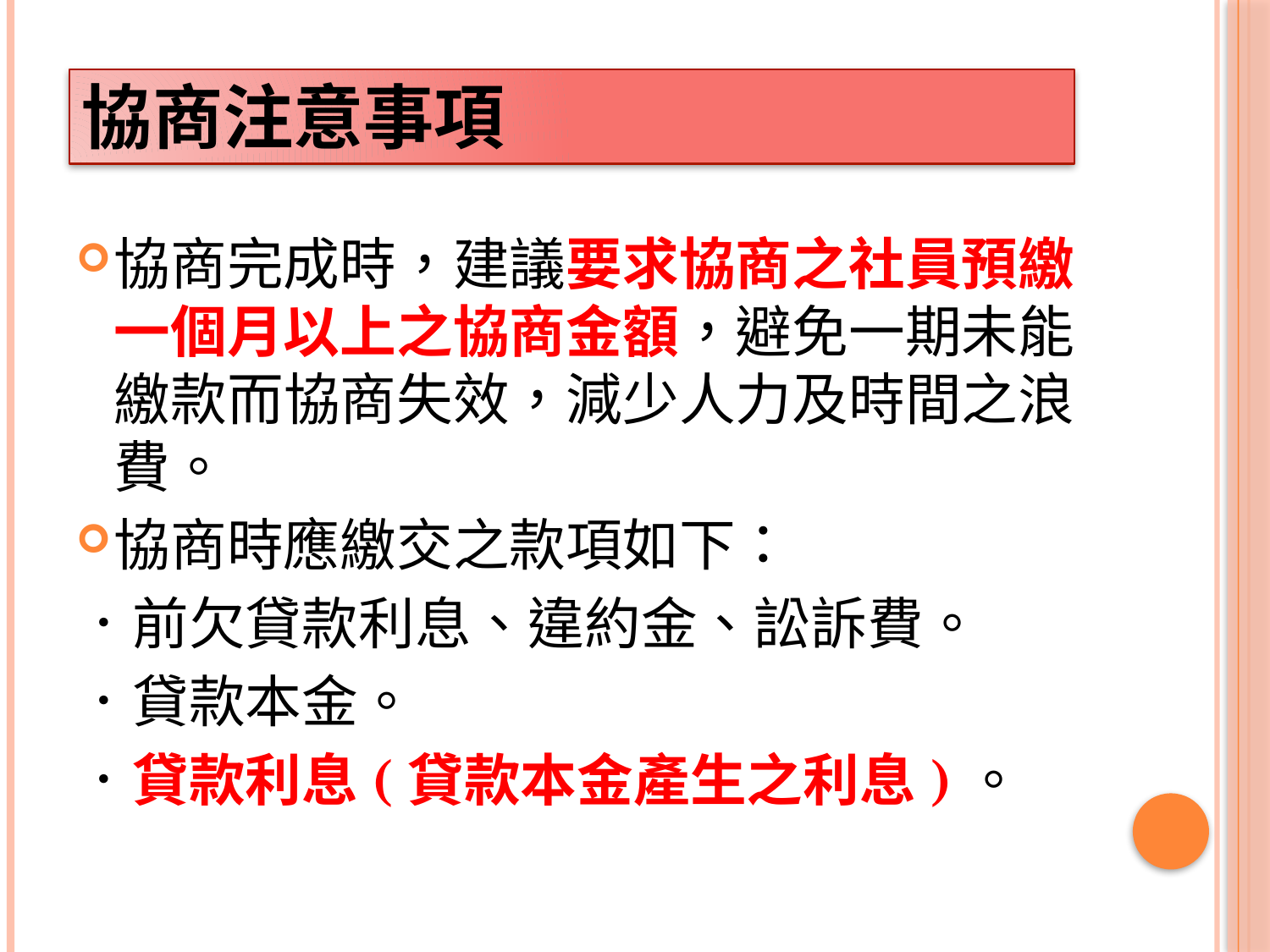

# 協商注意事項
協商完成時，建議要求協商之社員預繳一個月以上之協商金額，避免一期未能繳款而協商失效，減少人力及時間之浪費。
協商時應繳交之款項如下：
．前欠貸款利息、違約金、訟訴費。
．貸款本金。
．貸款利息(貸款本金產生之利息)。